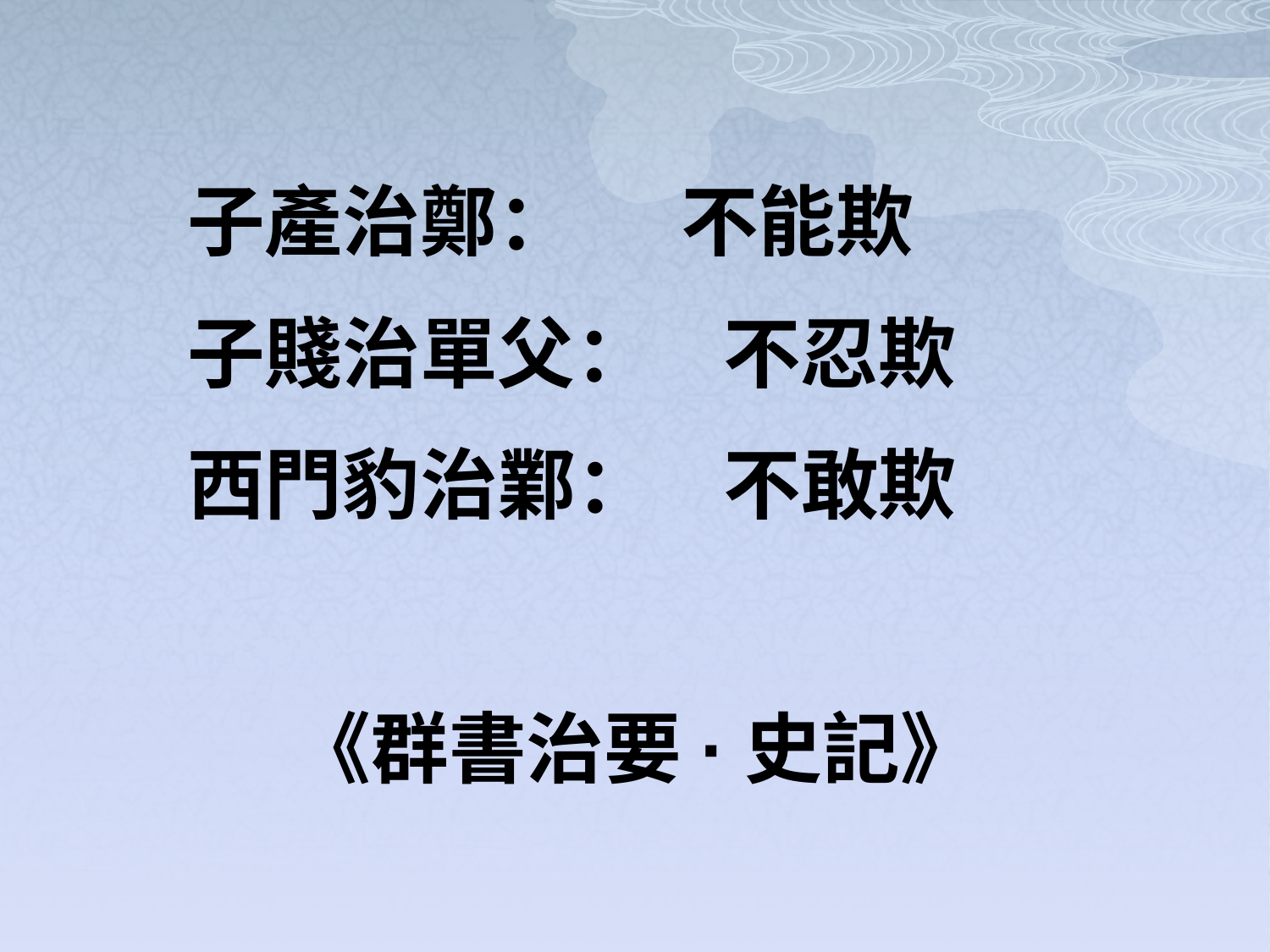

子產治鄭：      不能欺
子賤治單父：    不忍欺
西門豹治鄴：    不敢欺

     《群書治要·史記》